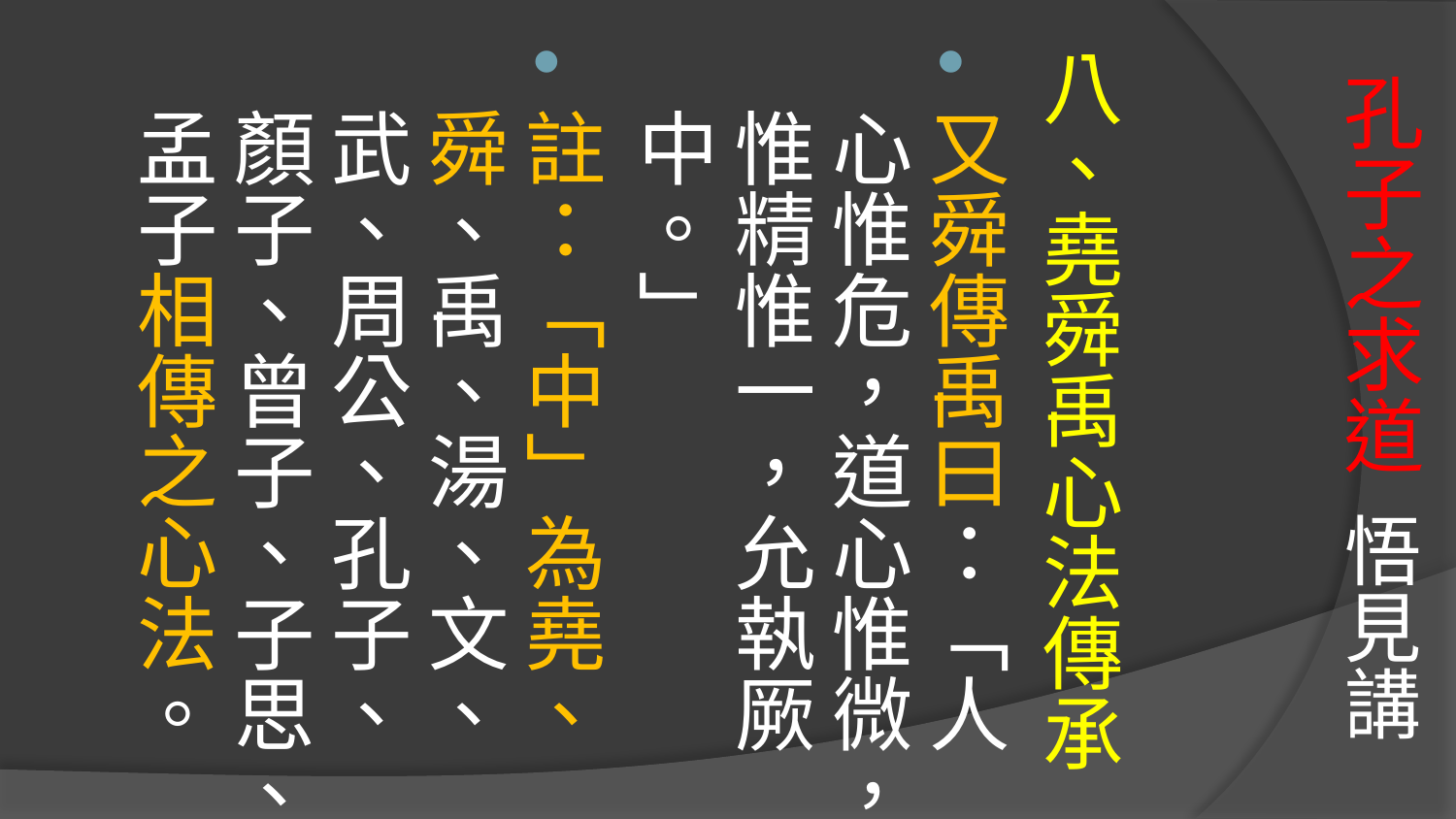

# 孔子之求道  悟見講
八、堯舜禹心法傳承
又舜傳禹曰：「人心惟危，道心惟微，惟精惟一，允執厥中。」
註：「中」為堯、舜、禹、湯、文、武、周公、孔子、顏子、曾子、子思、孟子相傳之心法。